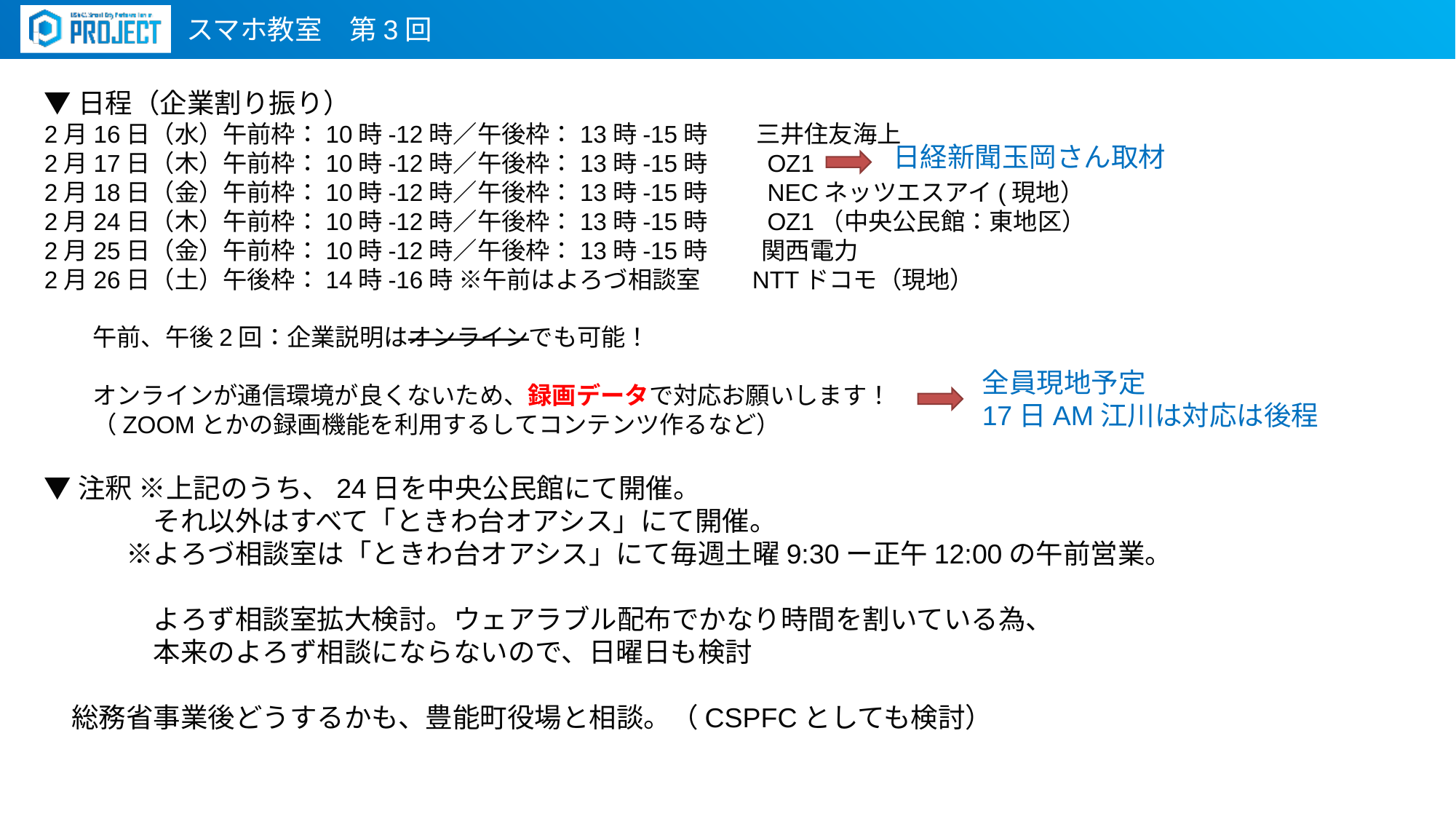

スマホ教室　第3回
▼日程（企業割り振り）
2月16日（水）午前枠：10時-12時／午後枠：13時-15時　　三井住友海上
2月17日（木）午前枠：10時-12時／午後枠：13時-15時 　　OZ1
2月18日（金）午前枠：10時-12時／午後枠：13時-15時 　　NECネッツエスアイ(現地）
2月24日（木）午前枠：10時-12時／午後枠：13時-15時 　　OZ1（中央公民館：東地区）
2月25日（金）午前枠：10時-12時／午後枠：13時-15時 　　関西電力
2月26日（土）午後枠：14時-16時 ※午前はよろづ相談室　    NTTドコモ（現地）

　　午前、午後2回：企業説明はオンラインでも可能！

　　オンラインが通信環境が良くないため、録画データで対応お願いします！
　　（ZOOMとかの録画機能を利用するしてコンテンツ作るなど）

▼注釈 ※上記のうち、24日を中央公民館にて開催。
　　　　それ以外はすべて「ときわ台オアシス」にて開催。
　　　※よろづ相談室は「ときわ台オアシス」にて毎週土曜9:30ー正午12:00の午前営業。

　　　　よろず相談室拡大検討。ウェアラブル配布でかなり時間を割いている為、
　　　　本来のよろず相談にならないので、日曜日も検討
　総務省事業後どうするかも、豊能町役場と相談。（CSPFCとしても検討）

日経新聞玉岡さん取材

全員現地予定
17日AM江川は対応は後程